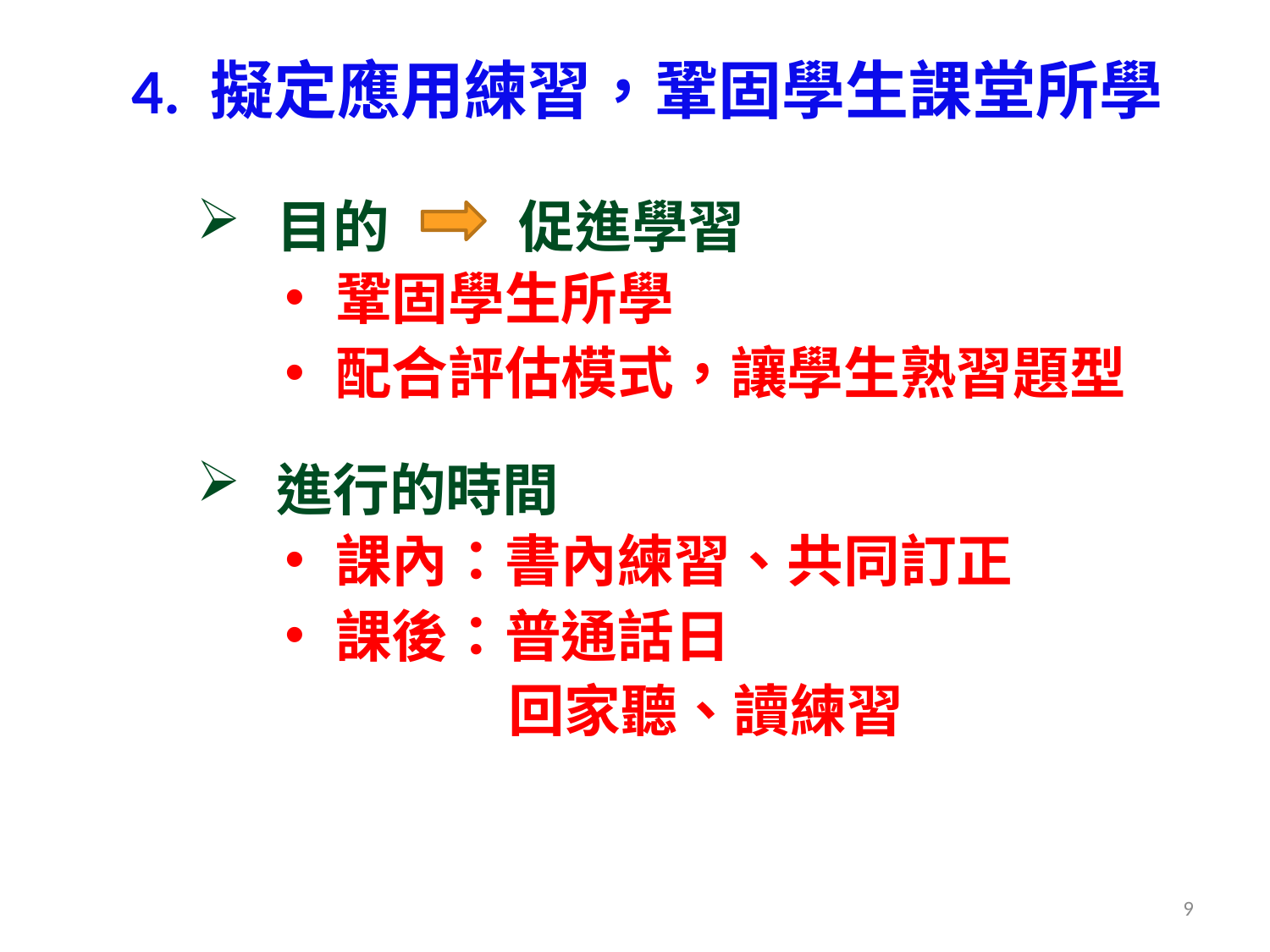

# 4. 擬定應用練習，鞏固學生課堂所學
目的          促進學習
鞏固學生所學
配合評估模式，讓學生熟習題型
進行的時間
課內：書內練習、共同訂正
課後：普通話日
回家聽、讀練習

9